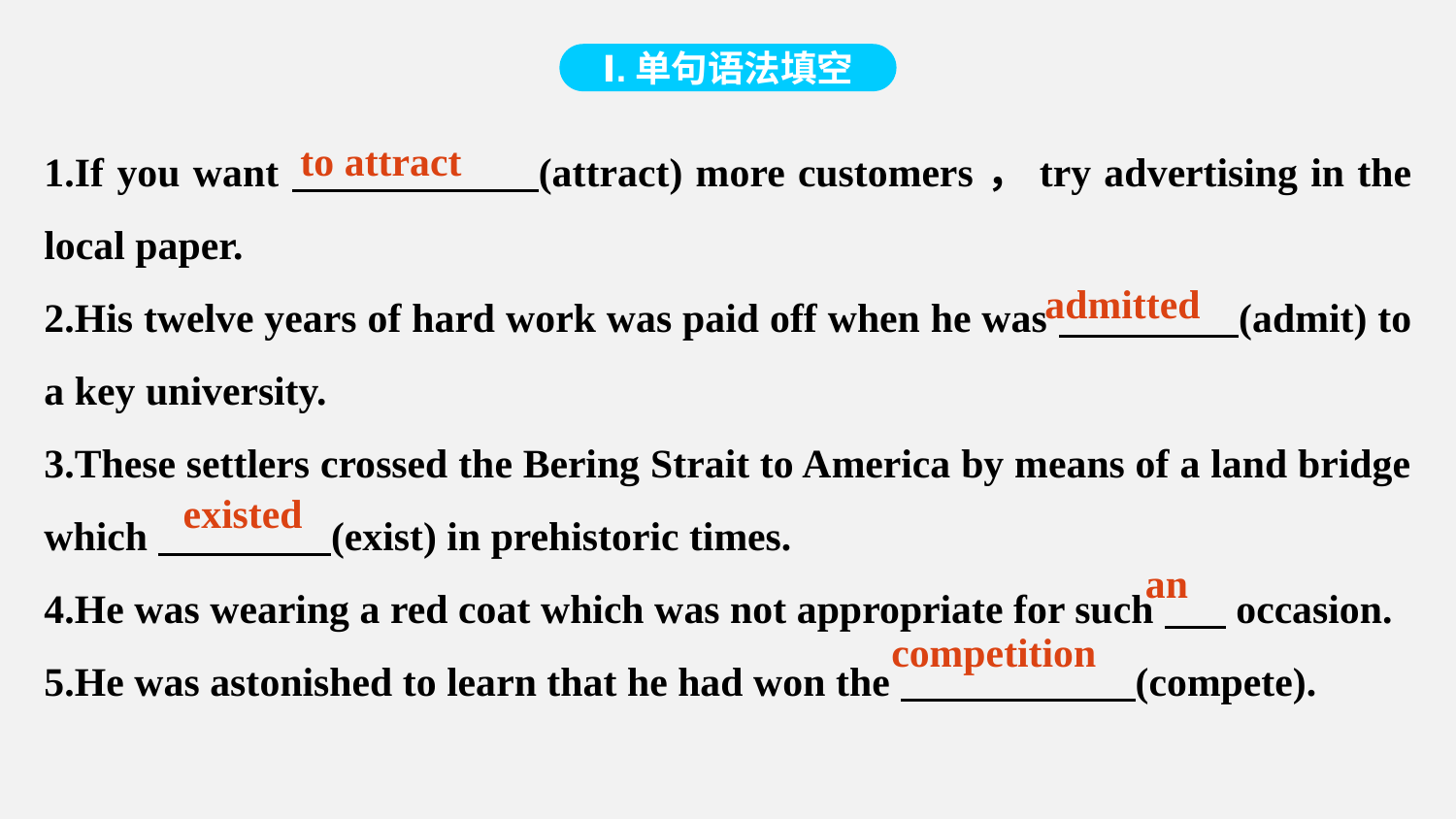

Ⅰ.单句语法填空
1.If you want                    (attract) more customers，try advertising in the local paper.
2.His twelve years of hard work was paid off when he was                  (admit) to a key university.
3.These settlers crossed the Bering Strait to America by means of a land bridge which                  (exist) in prehistoric times.
4.He was wearing a red coat which was not appropriate for such        occasion.
5.He was astonished to learn that he had won the                        (compete).
to attract
admitted
existed
an
competition